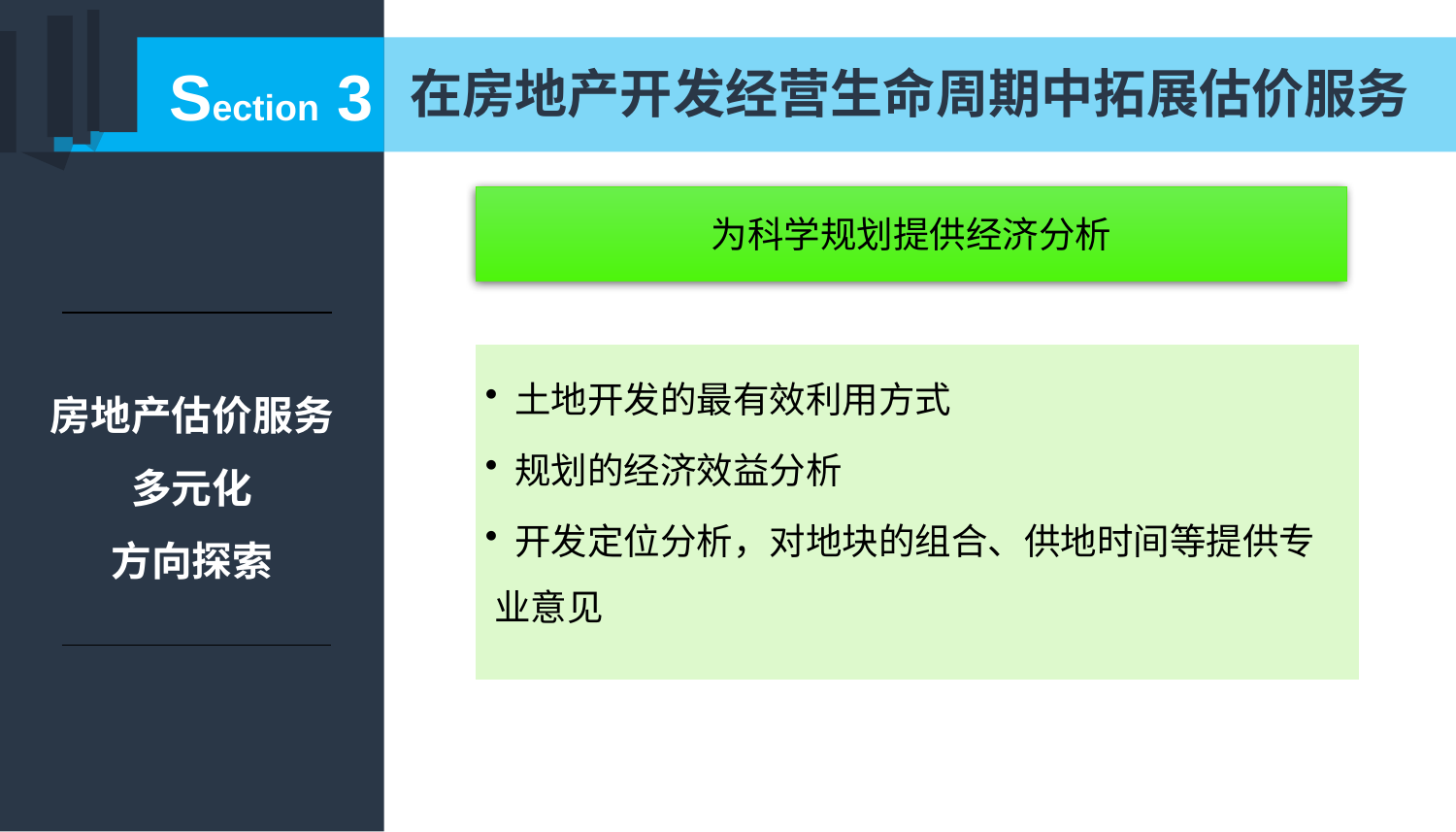

Section 3
在房地产开发经营生命周期中拓展估价服务

为科学规划提供经济分析

 土地开发的最有效利用方式
 规划的经济效益分析
 开发定位分析，对地块的组合、供地时间等提供专业意见
房地产估价服务
多元化
方向探索